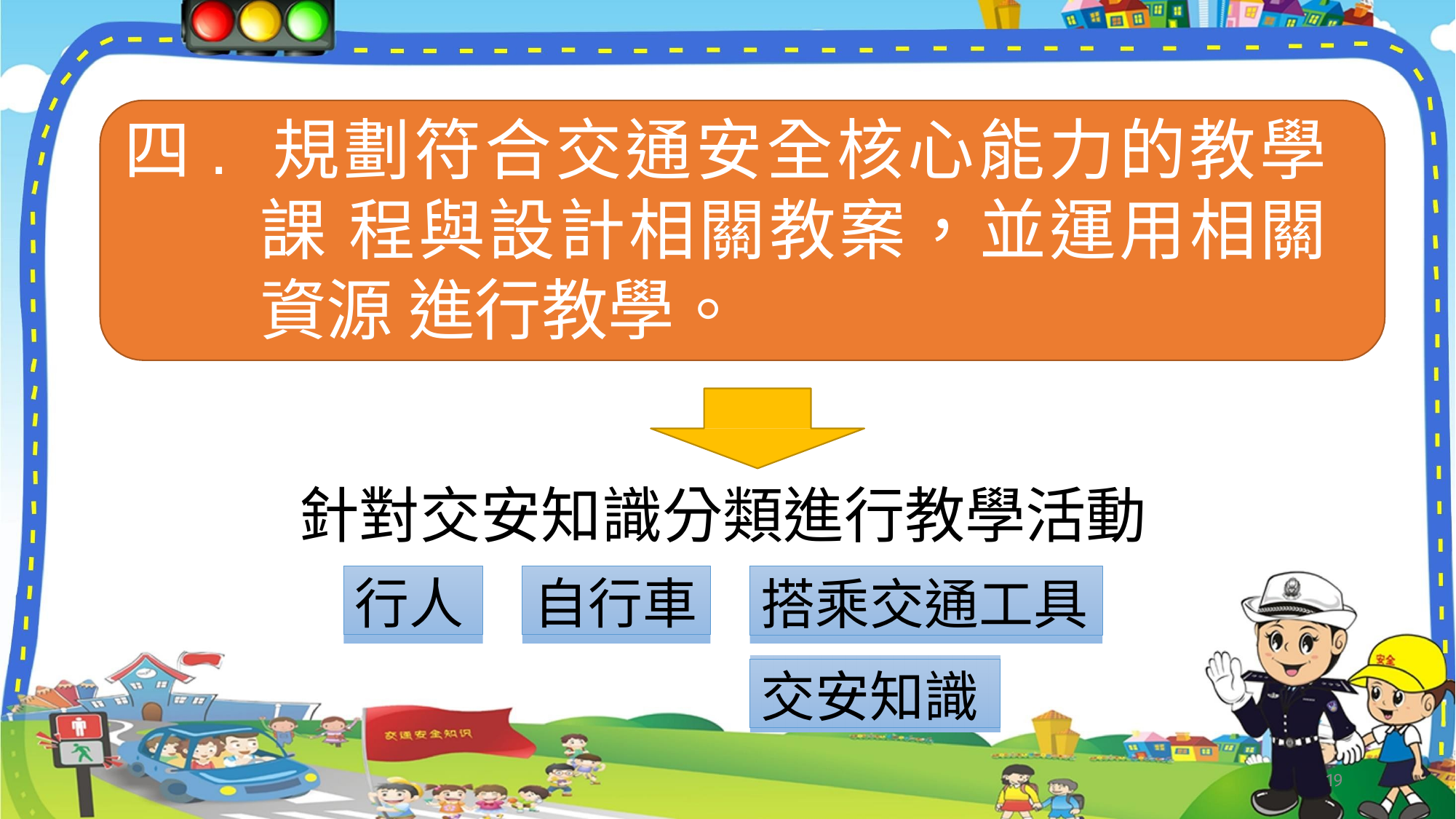

# 四. 規劃符合交通安全核心能力的教學課 程與設計相關教案，並運用相關資源 進行教學。

針對交安知識分類進行教學活動

行人

自行車

搭乘交通工具

交安知識
19